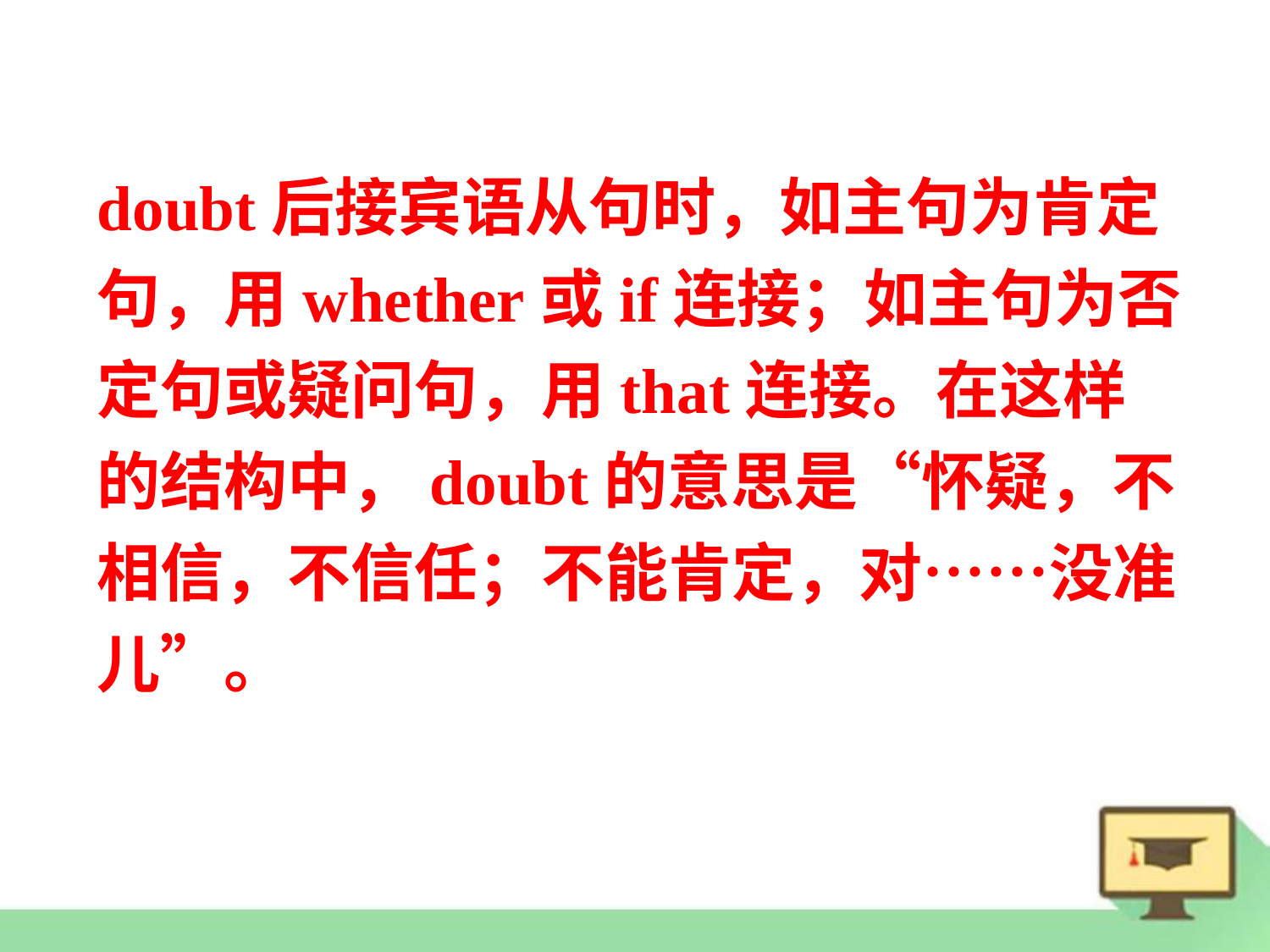

doubt后接宾语从句时，如主句为肯定句，用whether或if连接；如主句为否定句或疑问句，用that连接。在这样的结构中，doubt的意思是“怀疑，不相信，不信任；不能肯定，对……没准儿”。